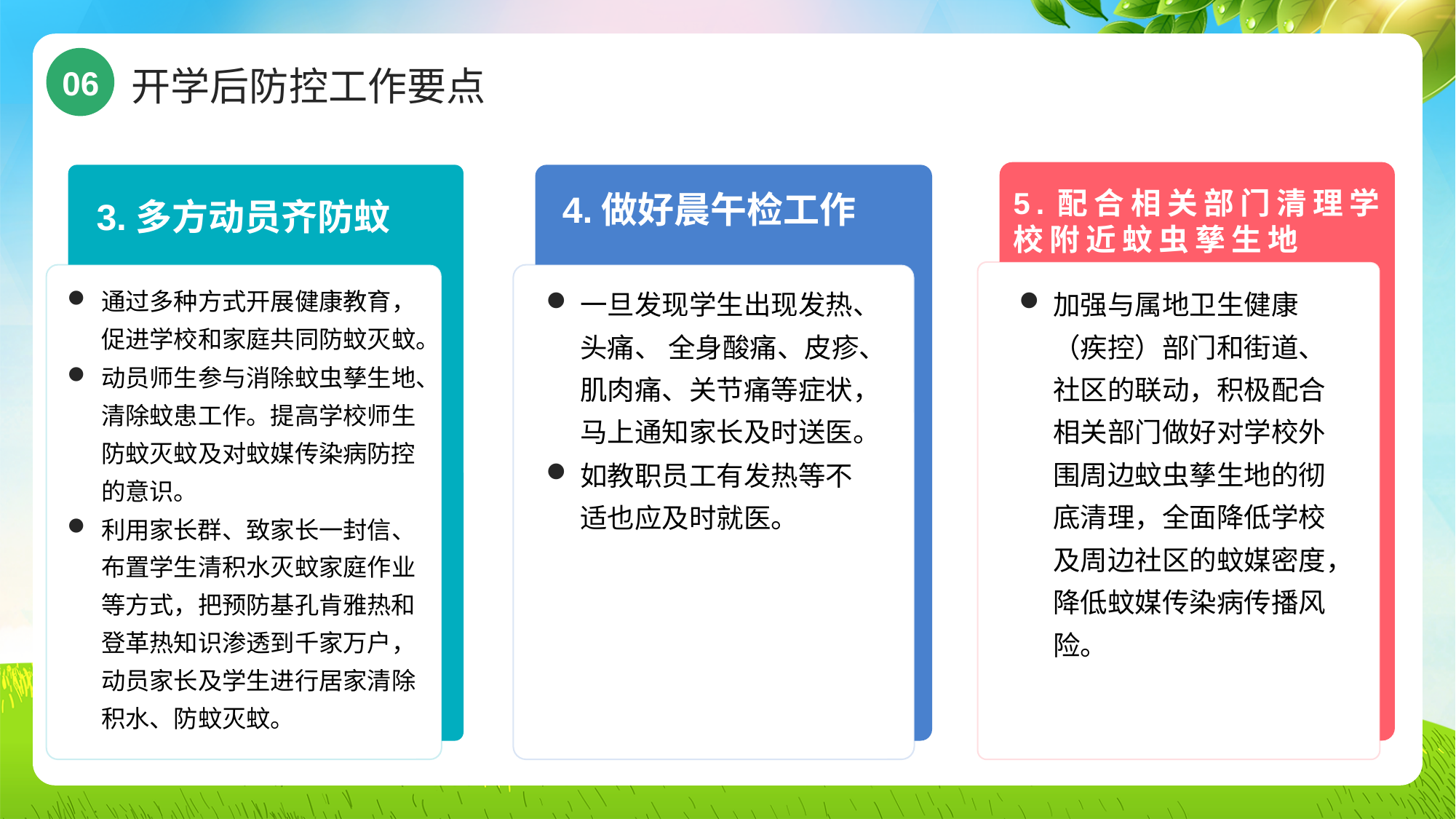

开学后防控工作要点
06

5.配合相关部门清理学校附近蚊虫孳生地

加强与属地卫生健康（疾控）部门和街道、社区的联动，积极配合相关部门做好对学校外围周边蚊虫孳生地的彻底清理，全面降低学校及周边社区的蚊媒密度，降低蚊媒传染病传播风险。

3.多方动员齐防蚊

通过多种方式开展健康教育，促进学校和家庭共同防蚊灭蚊。
动员师生参与消除蚊虫孳生地、清除蚊患工作。提高学校师生防蚊灭蚊及对蚊媒传染病防控的意识。
利用家长群、致家长一封信、布置学生清积水灭蚊家庭作业等方式，把预防基孔肯雅热和登革热知识渗透到千家万户，动员家长及学生进行居家清除积水、防蚊灭蚊。

4.做好晨午检工作

一旦发现学生出现发热、头痛、 全身酸痛、皮疹、肌肉痛、关节痛等症状，马上通知家长及时送医。
如教职员工有发热等不适也应及时就医。